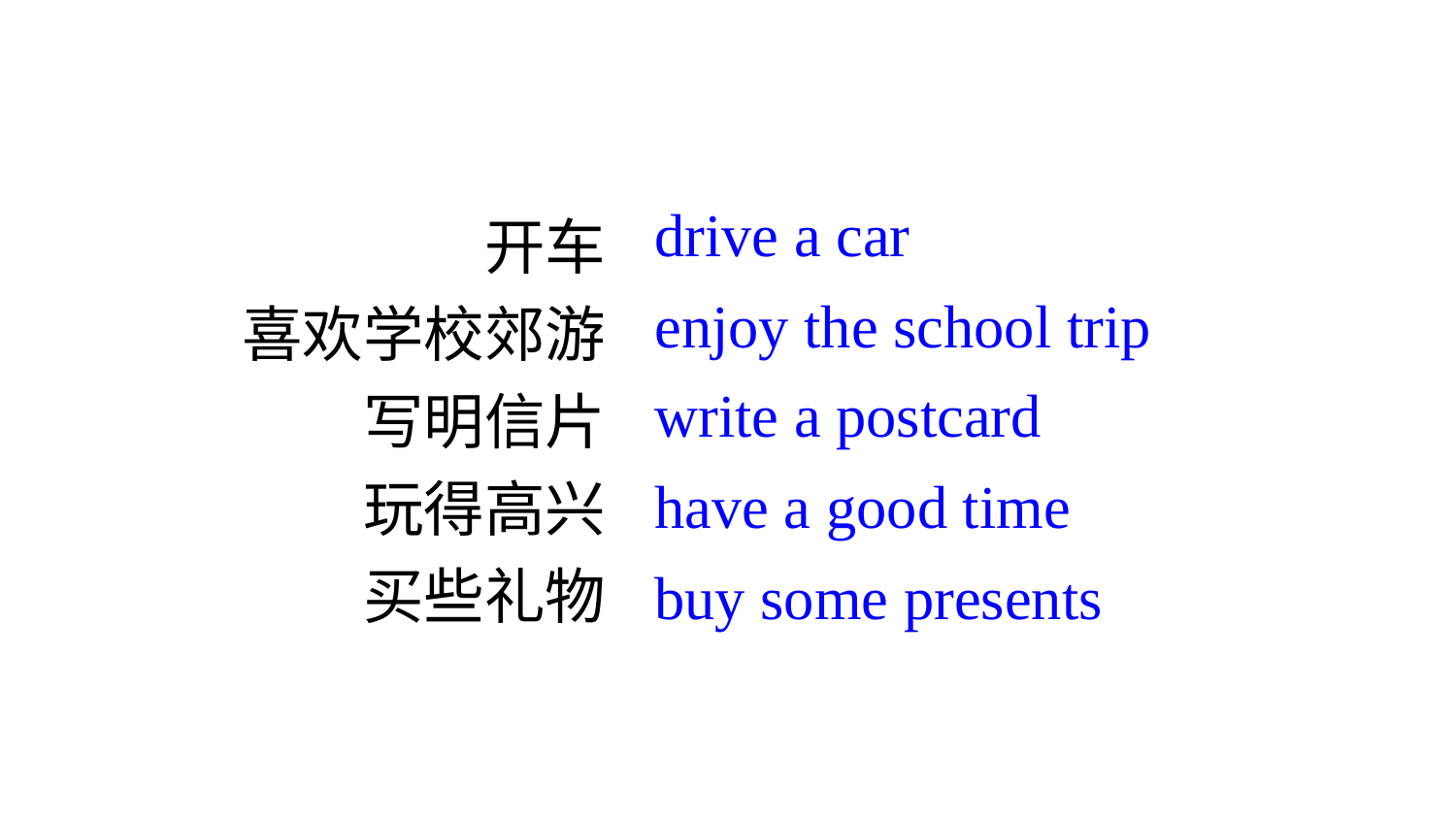

开车
喜欢学校郊游
写明信片
玩得高兴
买些礼物
 drive a car
 enjoy the school trip
 write a postcard
 have a good time
 buy some presents